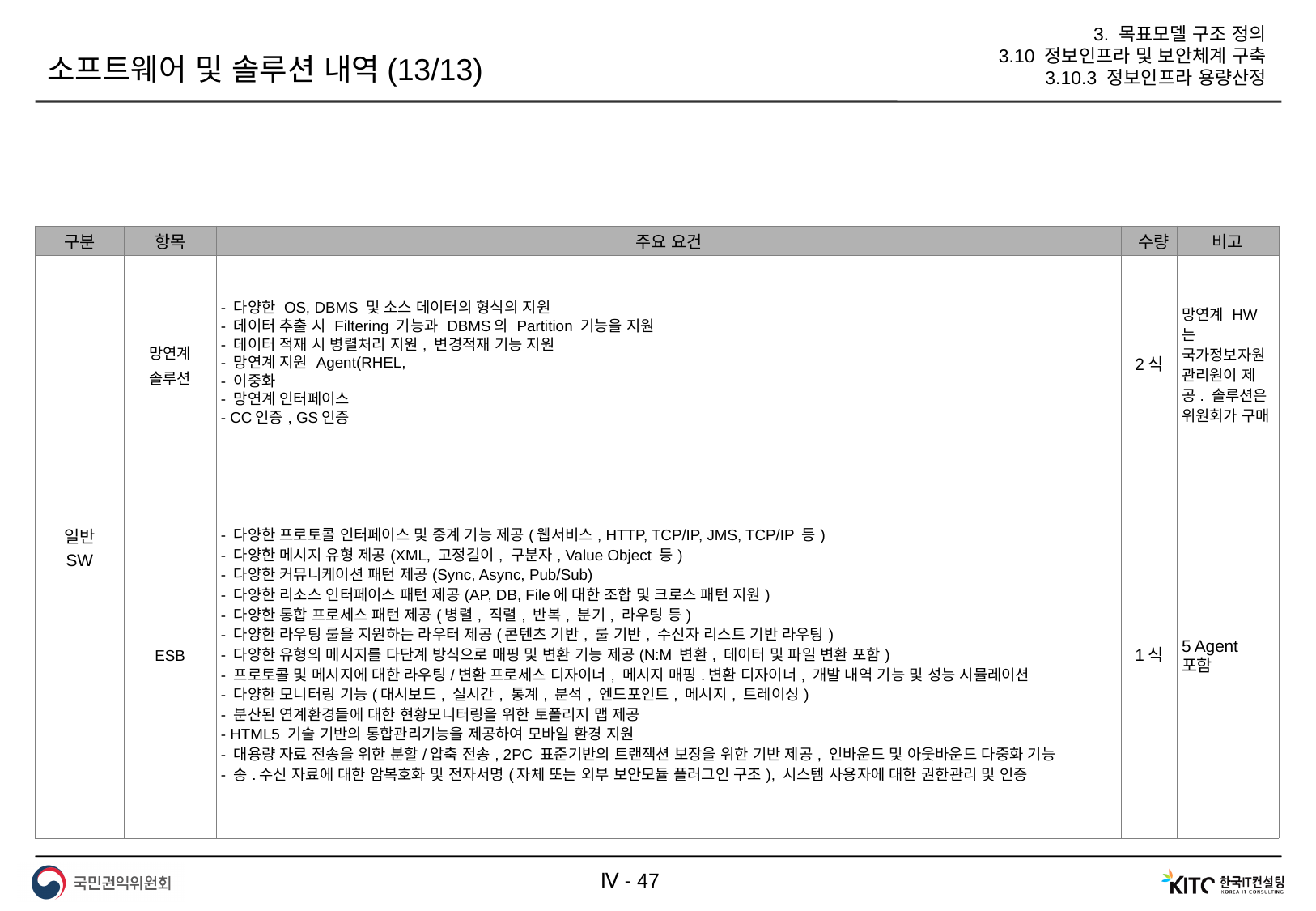

3. 목표모델 구조 정의
3.10 정보인프라 및 보안체계 구축
3.10.3 정보인프라 용량산정
소프트웨어 및 솔루션 내역(13/13)
| 구분 | 항목 | 주요 요건 | 수량 | 비고 |
| --- | --- | --- | --- | --- |
| 일반 SW | 망연계 솔루션 | - 다양한 OS, DBMS 및 소스 데이터의 형식의 지원 - 데이터 추출 시 Filtering 기능과 DBMS의 Partition 기능을 지원 - 데이터 적재 시 병렬처리 지원, 변경적재 기능 지원 - 망연계 지원 Agent(RHEL, - 이중화 - 망연계 인터페이스 - CC인증, GS인증 | 2식 | 망연계 HW는 국가정보자원관리원이 제공. 솔루션은 위원회가 구매 |
|  | ESB | - 다양한 프로토콜 인터페이스 및 중계 기능 제공(웹서비스, HTTP, TCP/IP, JMS, TCP/IP 등) - 다양한 메시지 유형 제공(XML, 고정길이, 구분자, Value Object 등) - 다양한 커뮤니케이션 패턴 제공(Sync, Async, Pub/Sub) - 다양한 리소스 인터페이스 패턴 제공(AP, DB, File에 대한 조합 및 크로스 패턴 지원) - 다양한 통합 프로세스 패턴 제공(병렬, 직렬, 반복, 분기, 라우팅 등) - 다양한 라우팅 룰을 지원하는 라우터 제공(콘텐츠 기반, 룰 기반, 수신자 리스트 기반 라우팅) - 다양한 유형의 메시지를 다단계 방식으로 매핑 및 변환 기능 제공(N:M 변환, 데이터 및 파일 변환 포함) - 프로토콜 및 메시지에 대한 라우팅/변환 프로세스 디자이너, 메시지 매핑.변환 디자이너, 개발 내역 기능 및 성능 시뮬레이션 - 다양한 모니터링 기능(대시보드, 실시간, 통계, 분석, 엔드포인트, 메시지, 트레이싱) - 분산된 연계환경들에 대한 현황모니터링을 위한 토폴리지 맵 제공 - HTML5 기술 기반의 통합관리기능을 제공하여 모바일 환경 지원 - 대용량 자료 전송을 위한 분할/압축 전송, 2PC 표준기반의 트랜잭션 보장을 위한 기반 제공, 인바운드 및 아웃바운드 다중화 기능 - 송.수신 자료에 대한 암복호화 및 전자서명(자체 또는 외부 보안모듈 플러그인 구조), 시스템 사용자에 대한 권한관리 및 인증 | 1식 | 5 Agent 포함 |